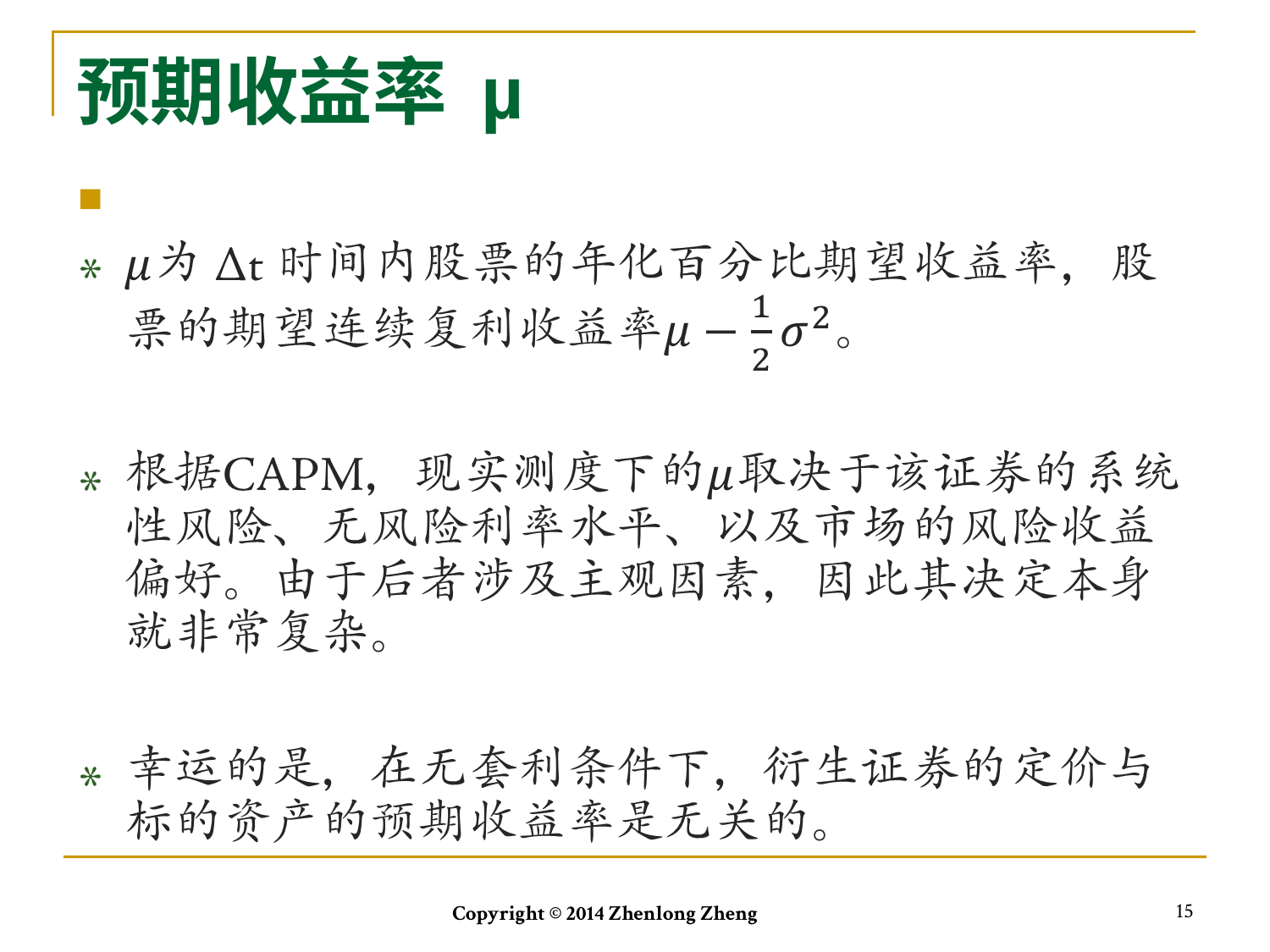

# 预期收益率 µ

15
Copyright © 2014 Zhenlong Zheng